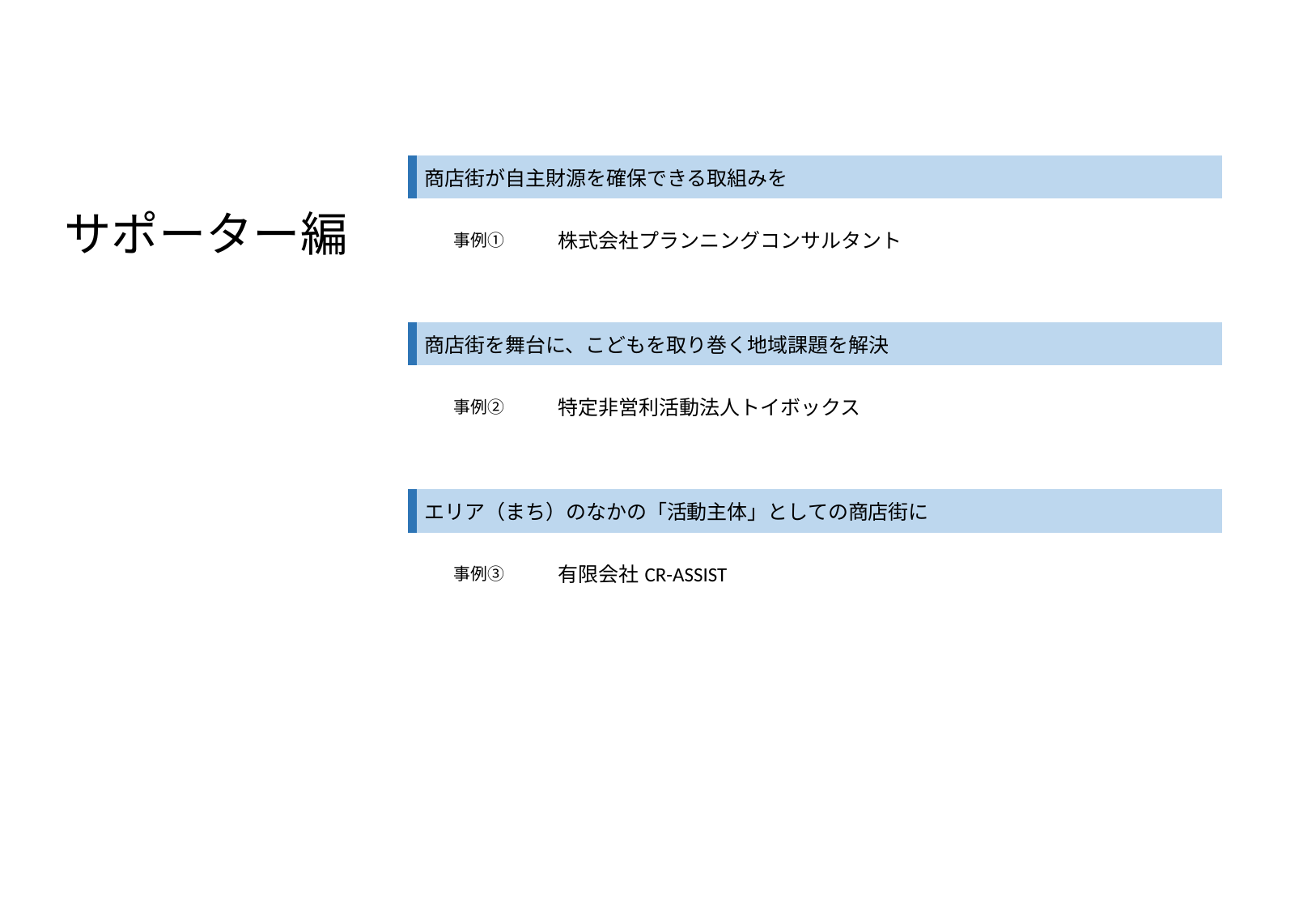

| 商店街が自主財源を確保できる取組みを |  |
| --- | --- |
| 事例① | 株式会社プランニングコンサルタント |
|  |  |
| 商店街を舞台に、こどもを取り巻く地域課題を解決 |  |
| 事例② | 特定非営利活動法人トイボックス |
|  |  |
| エリア（まち）のなかの「活動主体」としての商店街に |  |
| 事例③ | 有限会社CR-ASSIST |
サポーター編